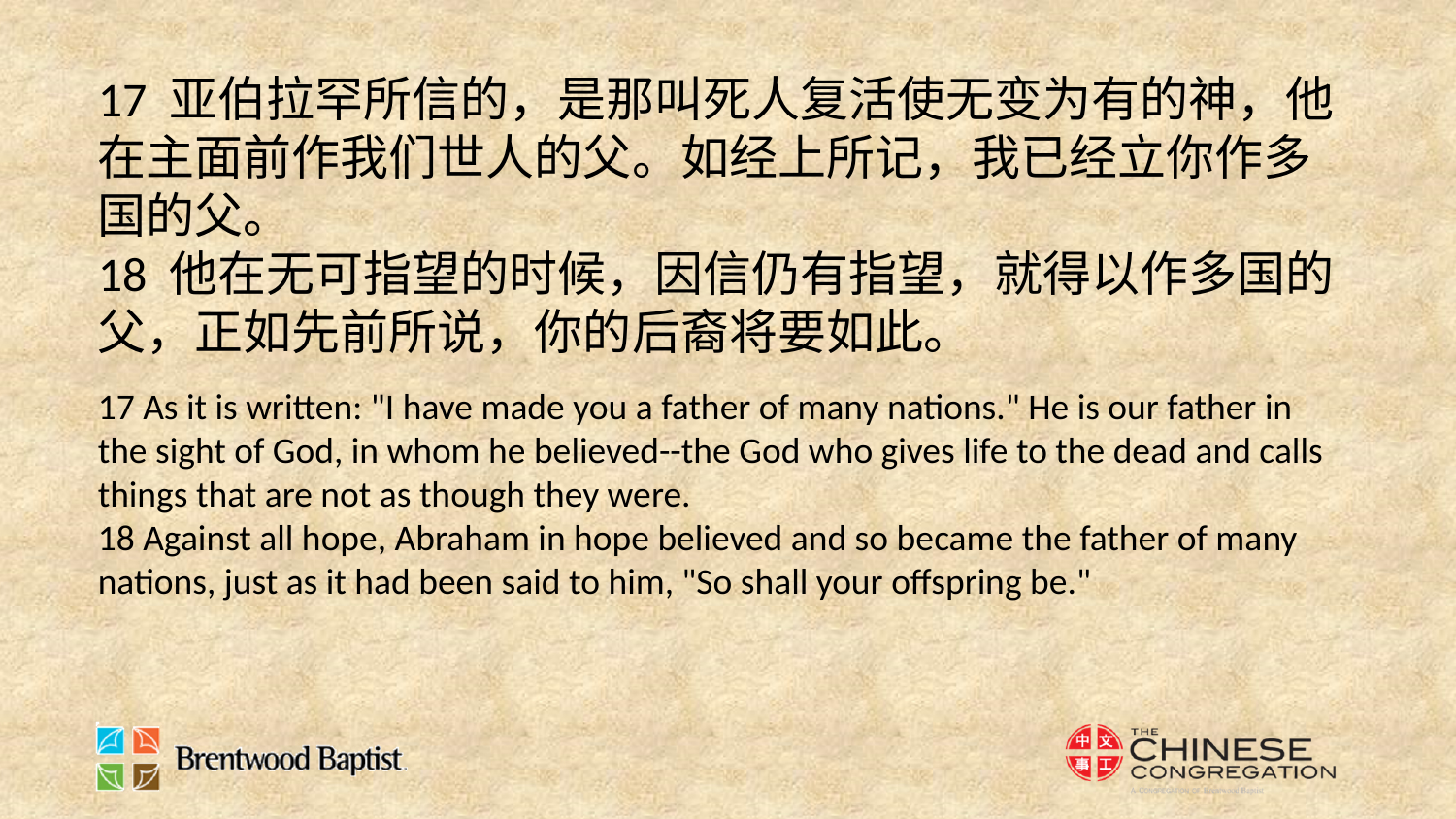

17 亚伯拉罕所信的，是那叫死人复活使无变为有的神，他在主面前作我们世人的父。如经上所记，我已经立你作多国的父。
18 他在无可指望的时候，因信仍有指望，就得以作多国的父，正如先前所说，你的后裔将要如此。

17 As it is written: "I have made you a father of many nations." He is our father in the sight of God, in whom he believed--the God who gives life to the dead and calls things that are not as though they were.
18 Against all hope, Abraham in hope believed and so became the father of many nations, just as it had been said to him, "So shall your offspring be."